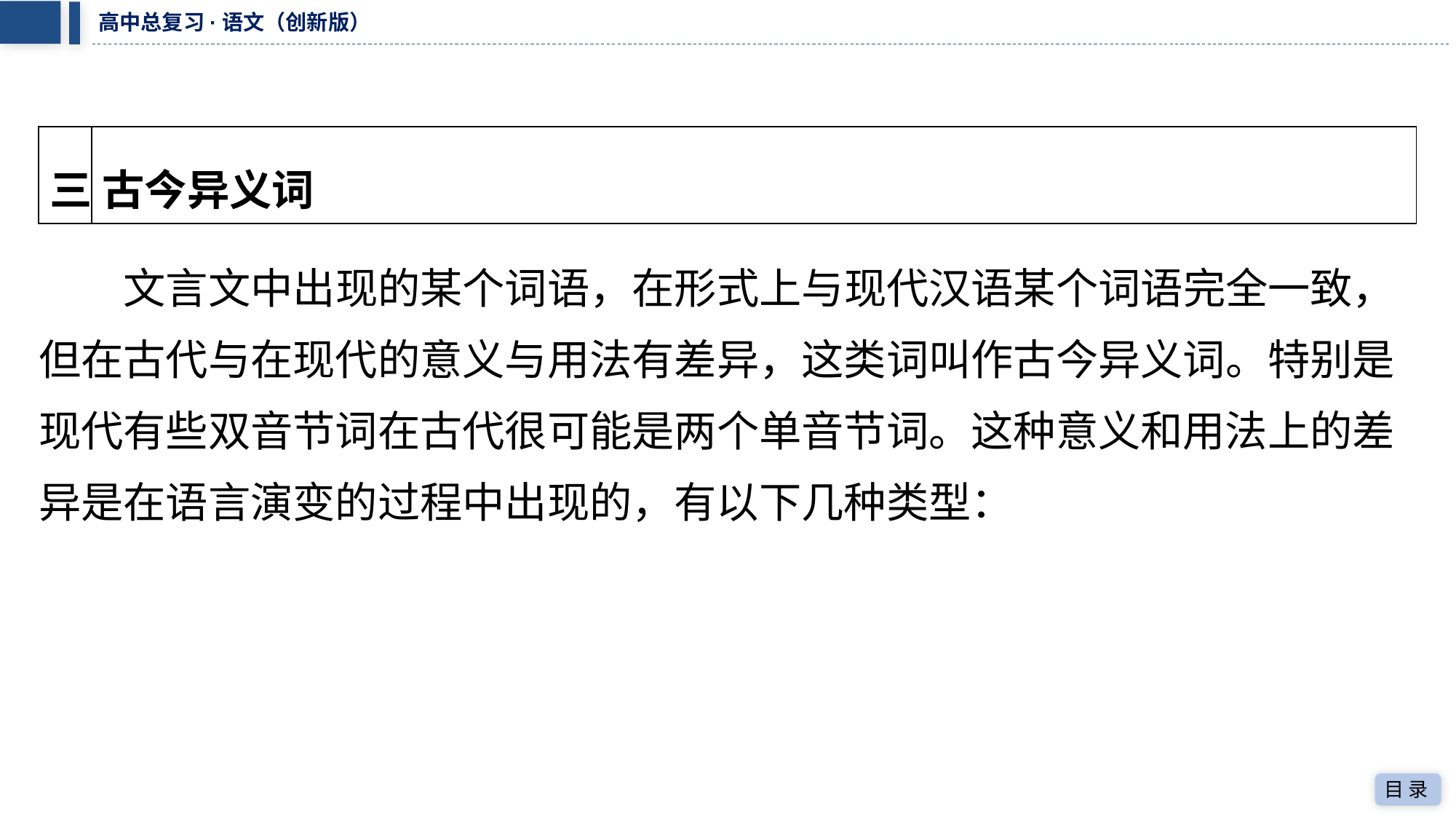

| 三 | 古今异义词 |
| --- | --- |
文言文中出现的某个词语，在形式上与现代汉语某个词语完全一致，
但在古代与在现代的意义与用法有差异，这类词叫作古今异义词。特别是
现代有些双音节词在古代很可能是两个单音节词。这种意义和用法上的差
异是在语言演变的过程中出现的，有以下几种类型：